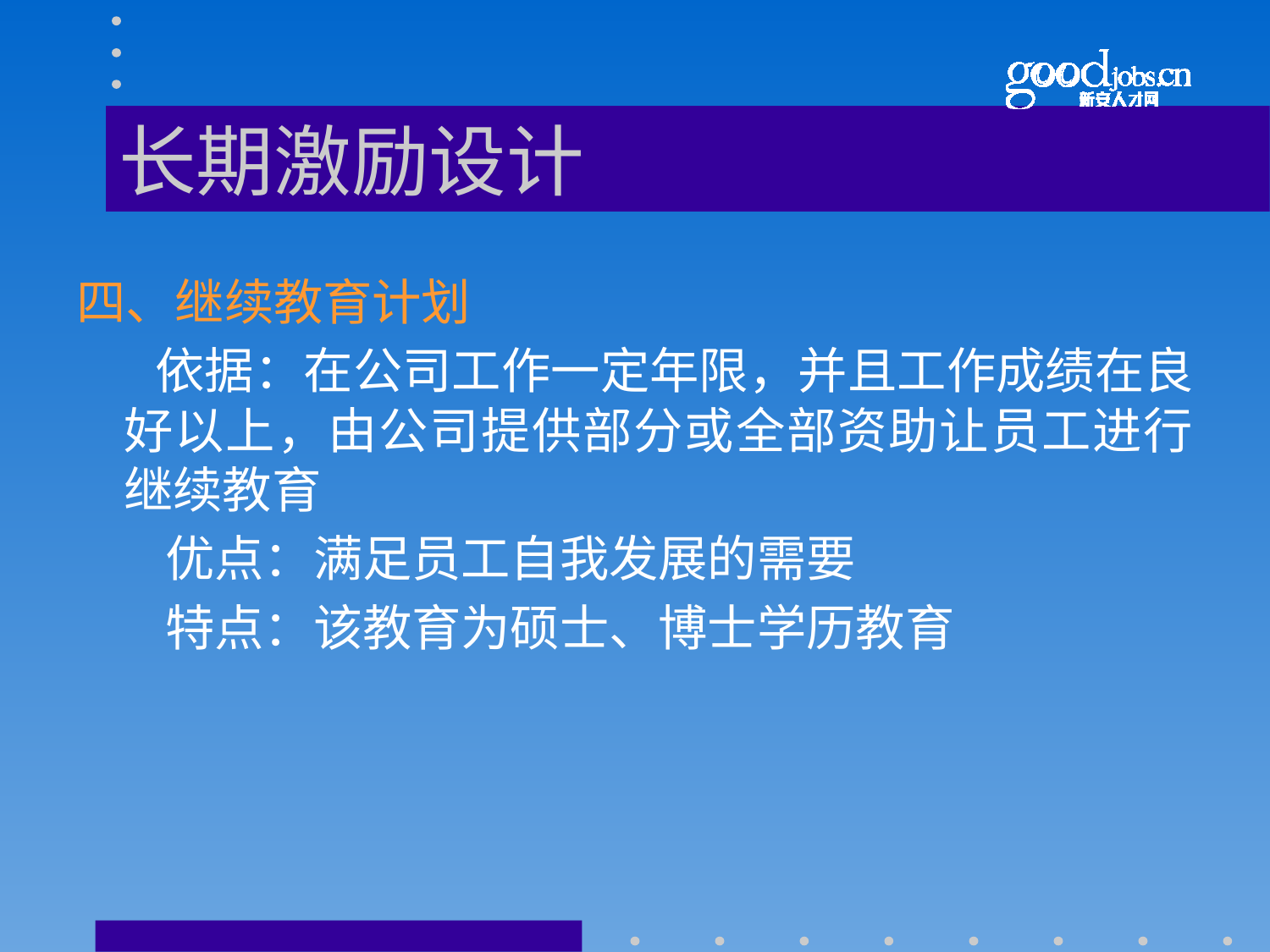

# 长期激励设计
四、继续教育计划
      依据：在公司工作一定年限，并且工作成绩在良好以上，由公司提供部分或全部资助让员工进行继续教育
       优点：满足员工自我发展的需要
       特点：该教育为硕士、博士学历教育